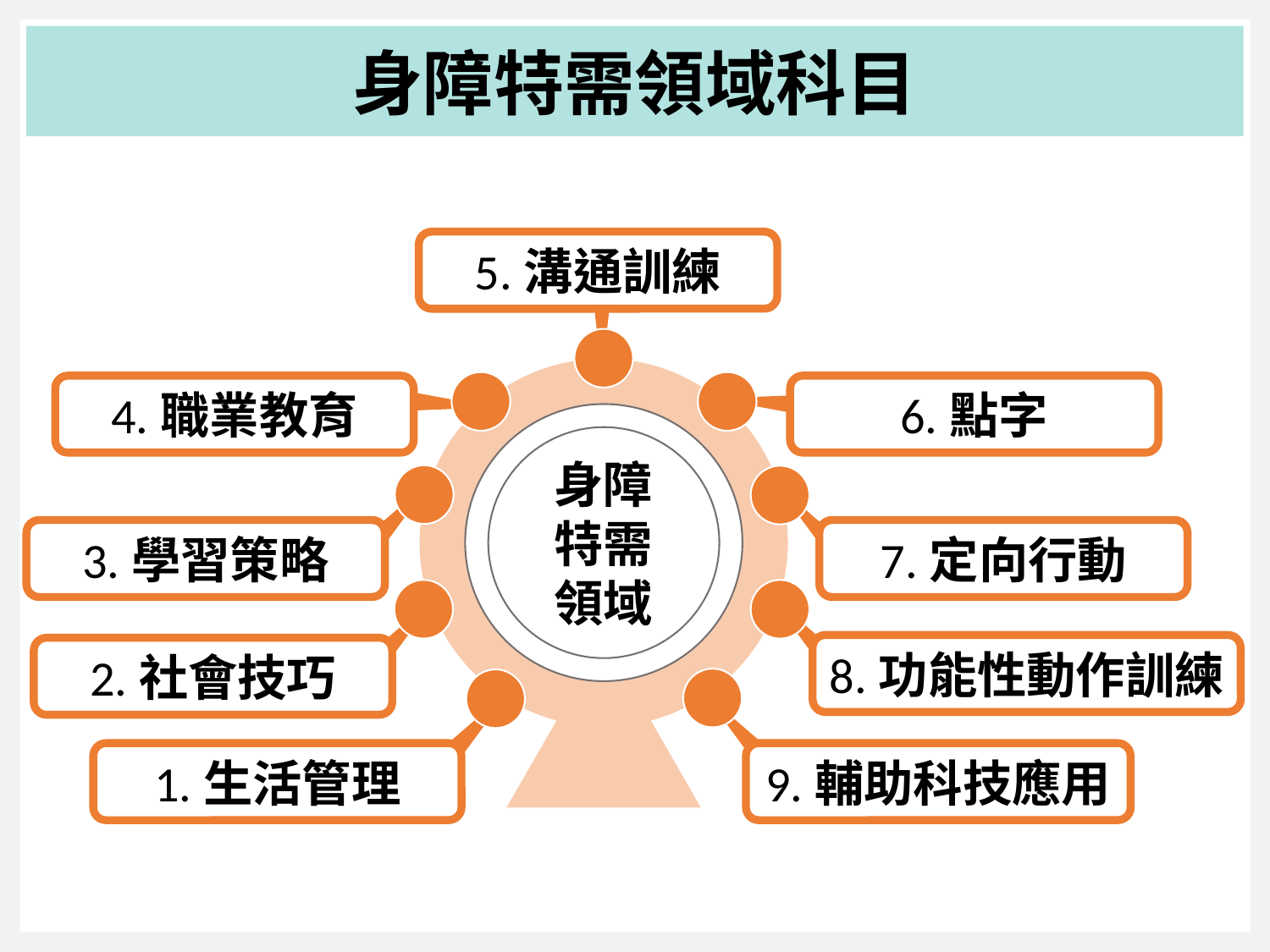

身障特需領域科目
5.溝通訓練

身障特需領域

4.職業教育
6.點字

3.學習策略
7.定向行動

8.功能性動作訓練
2.社會技巧

1.生活管理
9.輔助科技應用